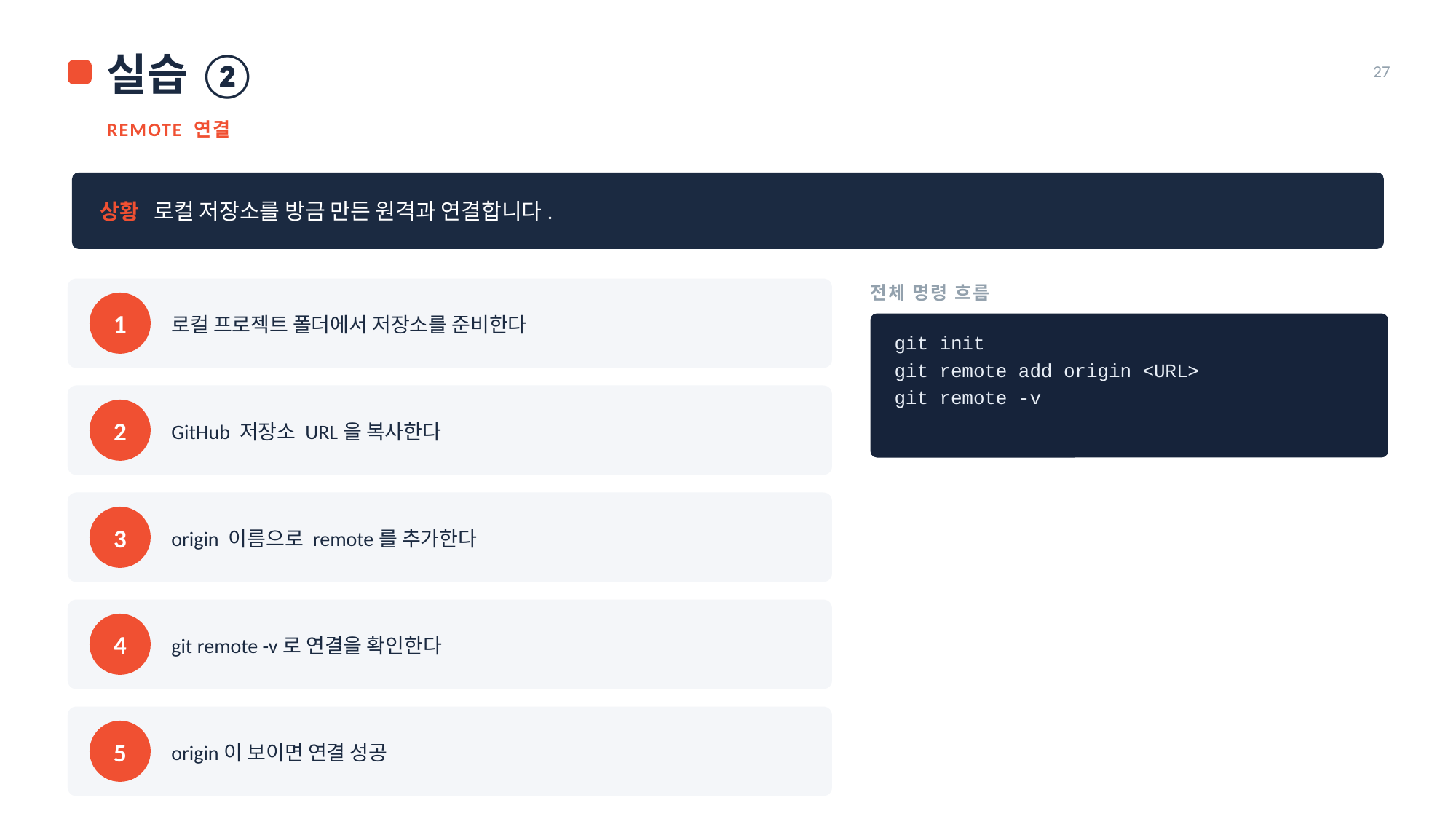

실습 ②
27

REMOTE 연결

상황   로컬 저장소를 방금 만든 원격과 연결합니다.
전체 명령 흐름

로컬 프로젝트 폴더에서 저장소를 준비한다

1

git init
git remote add origin <URL>
git remote -v

GitHub 저장소 URL을 복사한다

2

origin 이름으로 remote를 추가한다

3

git remote -v로 연결을 확인한다

4

origin이 보이면 연결 성공

5